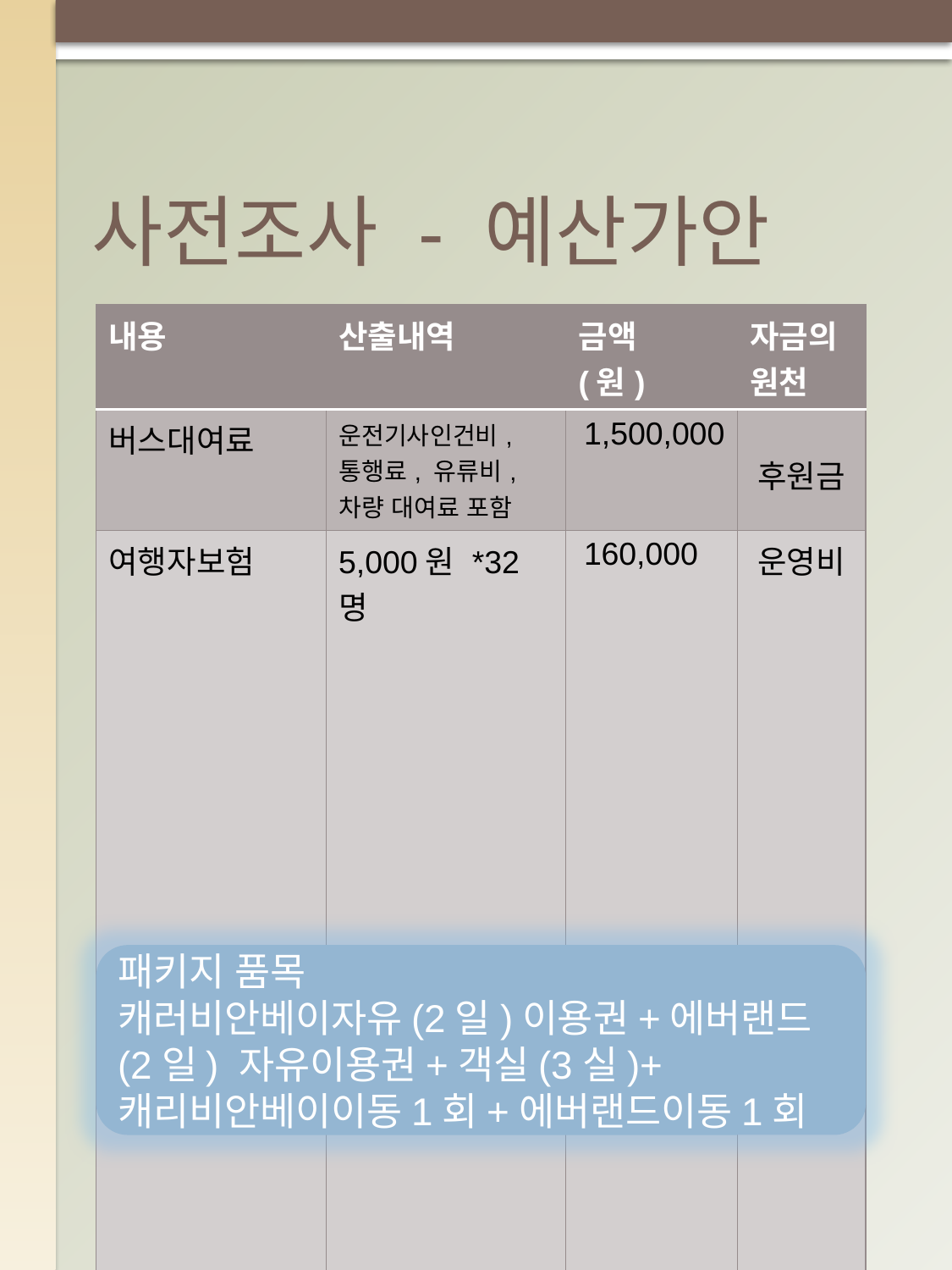

# 사전조사 - 예산가안
| 내용 | 산출내역 | 금액 (원) | 자금의원천 |
| --- | --- | --- | --- |
| 버스대여료 | 운전기사인건비, 통행료, 유류비, 차량 대여료 포함 | 1,500,000 | 후원금 |
| 여행자보험 | 5,000원 \*32명 | 160,000 | 운영비 |
| 패키지이용권 | 79,000원\*29명 | 2,291,000 | 후원금 |
| 캠프 첫 식사 (김밥) | 1,500원\*50줄 | 75,000 | 급식비 |
| 간식(음료수) | 1,000원\*32개 | 32,000 | 급식비 |
| 컵라면 | 1,500원\*30개 | 45,000 | 급식비 |
| 총계 |  | 4,103,000 |  |
패키지 품목
캐러비안베이자유(2일)이용권+에버랜드 (2일) 자유이용권+객실(3실)+캐리비안베이이동1회+에버랜드이동1회